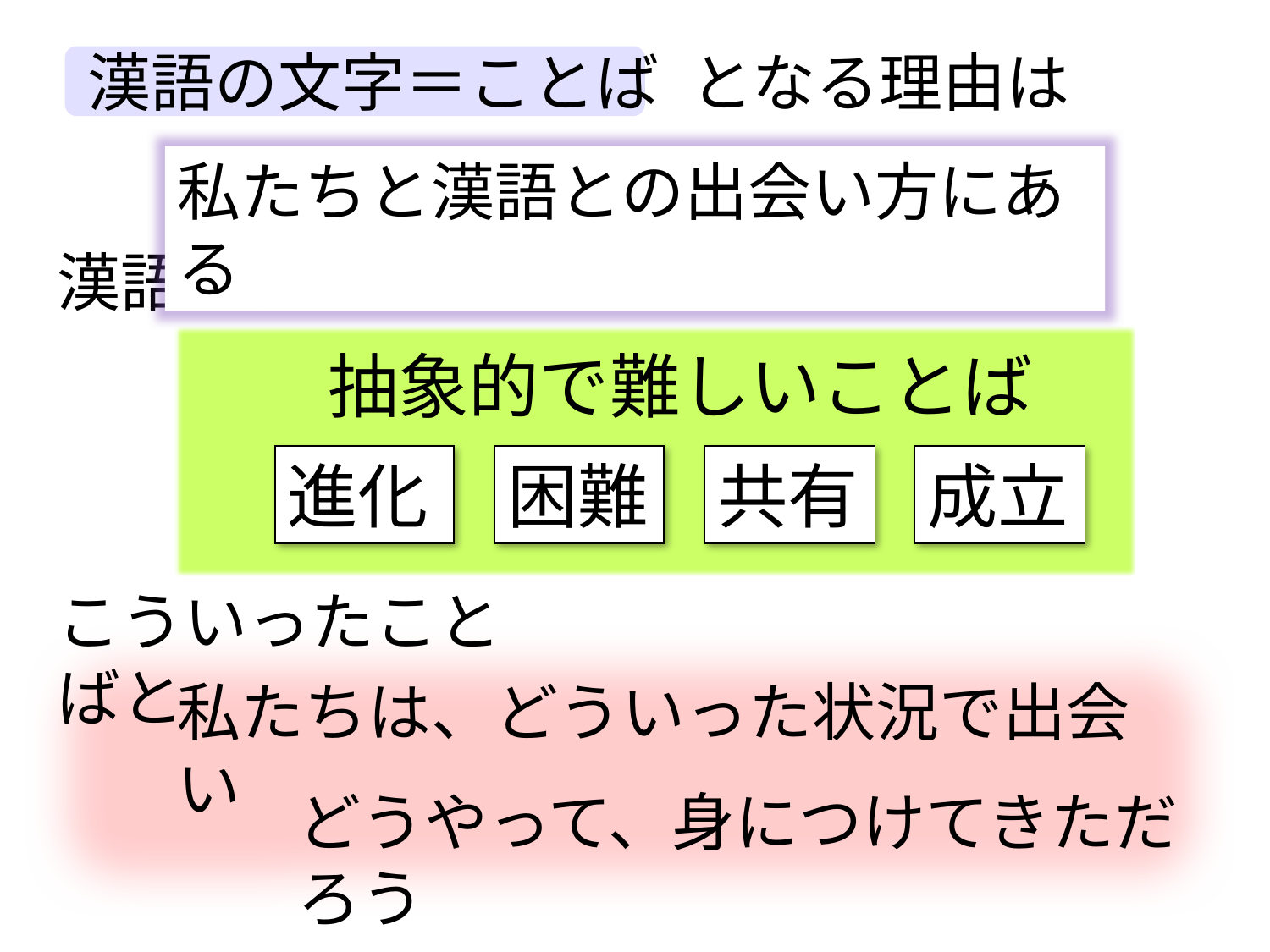

漢語の文字＝ことば　となる理由は

私たちと漢語との出会い方にある
漢語の多くは

　抽象的で難しいことば

進化
困難
共有
成立
こういったことばと

私たちは、どういった状況で出会い
どうやって、身につけてきただろう